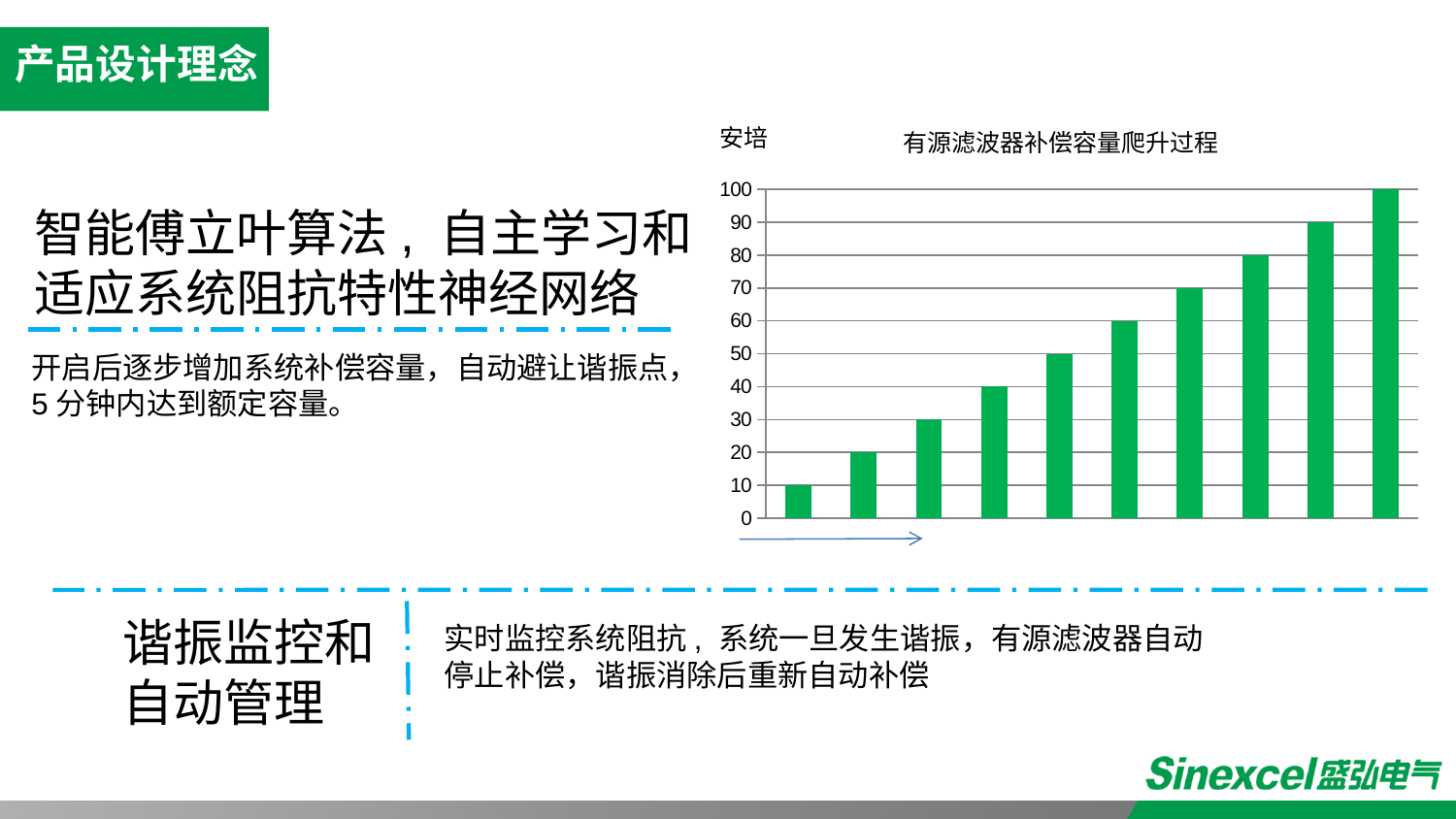

产品设计理念

### Chart: 有源滤波器补偿容量爬升过程

| Category |  |
|---|---|
安培
智能傅立叶算法, 自主学习和适应系统阻抗特性神经网络

开启后逐步增加系统补偿容量，自动避让谐振点，5分钟内达到额定容量。

谐振监控和
自动管理
实时监控系统阻抗, 系统一旦发生谐振，有源滤波器自动停止补偿，谐振消除后重新自动补偿